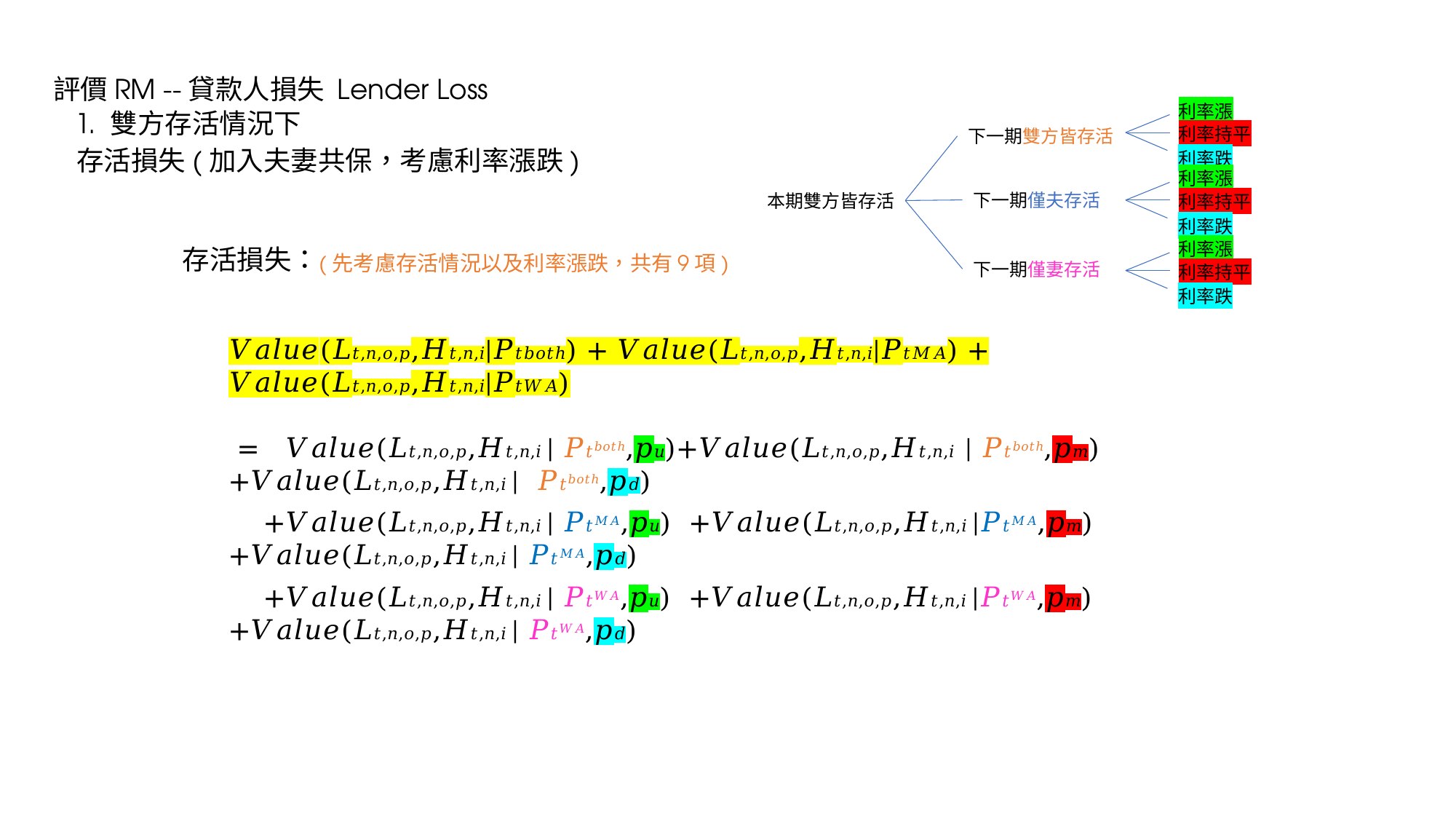

評價RM --貸款人損失 Lender Loss
利率漲
1. 雙方存活情況下
利率持平
下一期雙方皆存活
存活損失(加入夫妻共保，考慮利率漲跌)
利率跌
利率漲
下一期僅夫存活
本期雙方皆存活
利率持平
利率跌
利率漲
存活損失：
(先考慮存活情況以及利率漲跌，共有9項)
下一期僅妻存活
利率持平
利率跌
𝑉𝑎𝑙𝑢𝑒(𝐿𝑡,𝑛,𝑜,𝑝⁡,𝐻𝑡,𝑛,𝑖|⁡𝑃𝑡𝑏𝑜𝑡ℎ) + 𝑉𝑎𝑙𝑢𝑒(𝐿𝑡,𝑛,𝑜,𝑝⁡,𝐻𝑡,𝑛,𝑖|𝑃𝑡𝑀𝐴) + 𝑉𝑎𝑙𝑢𝑒(𝐿𝑡,𝑛,𝑜,𝑝⁡,𝐻𝑡,𝑛,𝑖|𝑃𝑡𝑊𝐴)

 =   𝑉𝑎𝑙𝑢𝑒(𝐿𝑡,𝑛,𝑜,𝑝⁡,𝐻𝑡,𝑛,𝑖 |⁡ 𝑃𝑡𝑏𝑜𝑡ℎ,𝑝𝑢)+𝑉𝑎𝑙𝑢𝑒(𝐿𝑡,𝑛,𝑜,𝑝⁡,𝐻𝑡,𝑛,𝑖  | 𝑃𝑡𝑏𝑜𝑡ℎ,𝑝𝑚)+𝑉𝑎𝑙𝑢𝑒(𝐿𝑡,𝑛,𝑜,𝑝⁡,𝐻𝑡,𝑛,𝑖 | ⁡ 𝑃𝑡𝑏𝑜𝑡ℎ,𝑝𝑑)

    +𝑉𝑎𝑙𝑢𝑒(𝐿𝑡,𝑛,𝑜,𝑝⁡,𝐻𝑡,𝑛,𝑖 | 𝑃𝑡𝑀𝐴,𝑝𝑢)  +𝑉𝑎𝑙𝑢𝑒(𝐿𝑡,𝑛,𝑜,𝑝⁡,𝐻𝑡,𝑛,𝑖 |𝑃𝑡𝑀𝐴,𝑝𝑚)  +𝑉𝑎𝑙𝑢𝑒(𝐿𝑡,𝑛,𝑜,𝑝⁡,𝐻𝑡,𝑛,𝑖 | 𝑃𝑡𝑀𝐴,𝑝𝑑)

    +𝑉𝑎𝑙𝑢𝑒(𝐿𝑡,𝑛,𝑜,𝑝⁡,𝐻𝑡,𝑛,𝑖 | 𝑃𝑡𝑊𝐴,𝑝𝑢)  +𝑉𝑎𝑙𝑢𝑒(𝐿𝑡,𝑛,𝑜,𝑝⁡,𝐻𝑡,𝑛,𝑖 |𝑃𝑡𝑊𝐴,𝑝𝑚)  +𝑉𝑎𝑙𝑢𝑒(𝐿𝑡,𝑛,𝑜,𝑝⁡,𝐻𝑡,𝑛,𝑖 | 𝑃𝑡𝑊𝐴,𝑝𝑑)